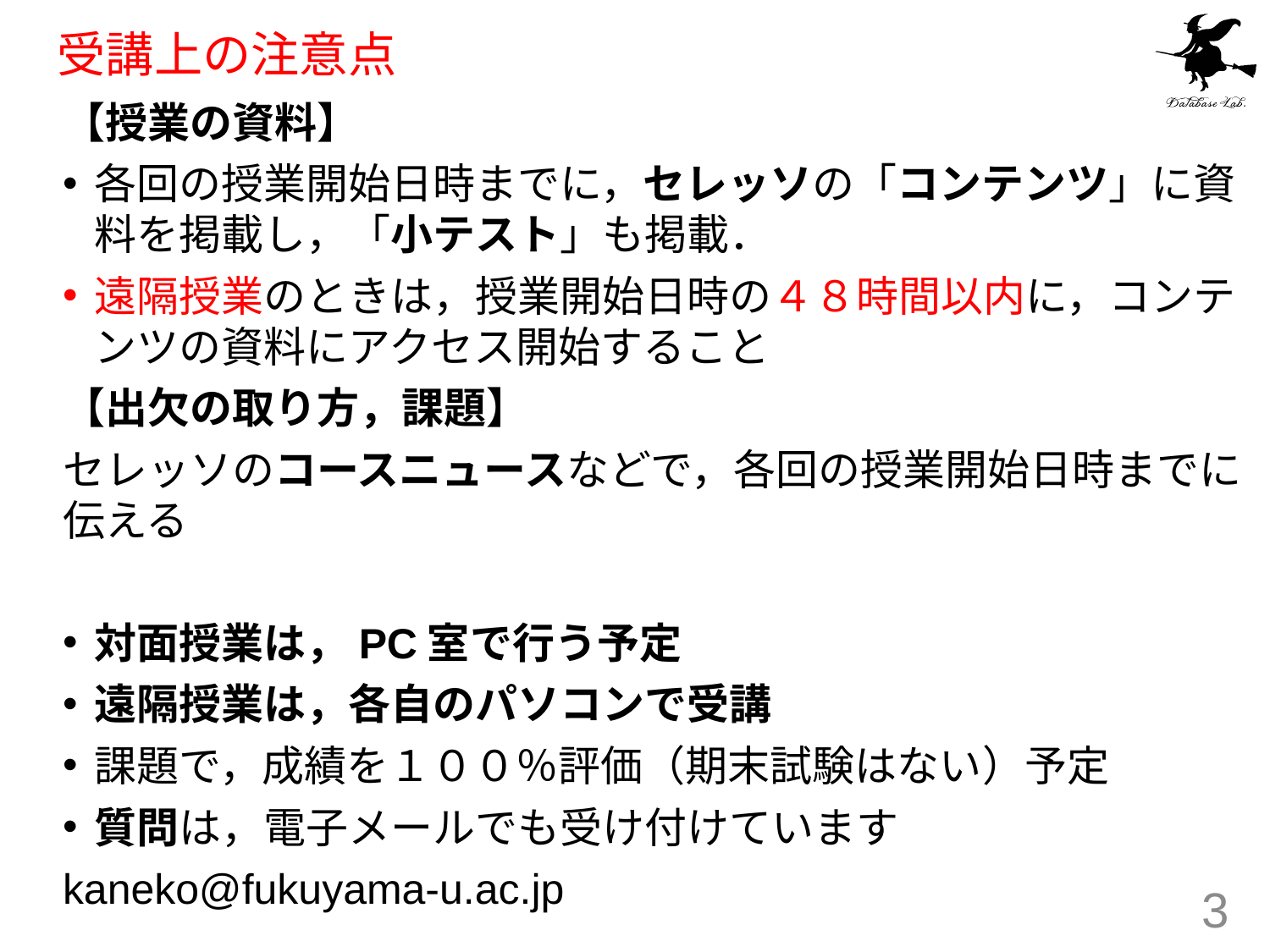

# 受講上の注意点
【授業の資料】
各回の授業開始日時までに，セレッソの「コンテンツ」に資料を掲載し，「小テスト」も掲載．
遠隔授業のときは，授業開始日時の４８時間以内に，コンテンツの資料にアクセス開始すること
【出欠の取り方，課題】
セレッソのコースニュースなどで，各回の授業開始日時までに伝える

対面授業は，PC室で行う予定
遠隔授業は，各自のパソコンで受講
課題で，成績を１００％評価（期末試験はない）予定
質問は，電子メールでも受け付けています
kaneko@fukuyama-u.ac.jp
3